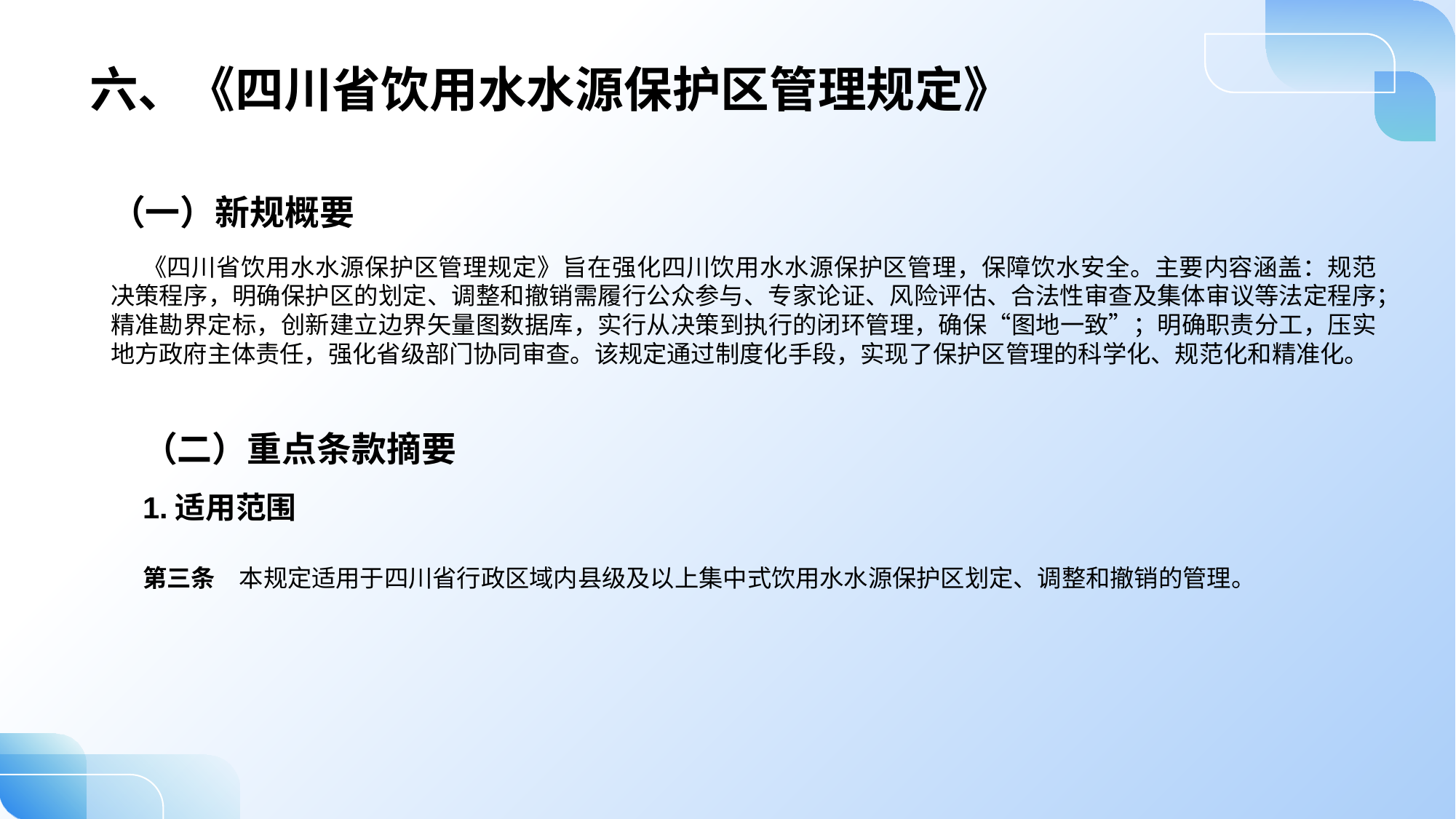

六、《四川省饮用水水源保护区管理规定》
（一）新规概要
《四川省饮用水水源保护区管理规定》旨在强化四川饮用水水源保护区管理，保障饮水安全。主要内容涵盖：规范决策程序，明确保护区的划定、调整和撤销需履行公众参与、专家论证、风险评估、合法性审查及集体审议等法定程序；精准勘界定标，创新建立边界矢量图数据库，实行从决策到执行的闭环管理，确保“图地一致”；明确职责分工，压实地方政府主体责任，强化省级部门协同审查。该规定通过制度化手段，实现了保护区管理的科学化、规范化和精准化。
（二）重点条款摘要
1.适用范围

第三条　本规定适用于四川省行政区域内县级及以上集中式饮用水水源保护区划定、调整和撤销的管理。